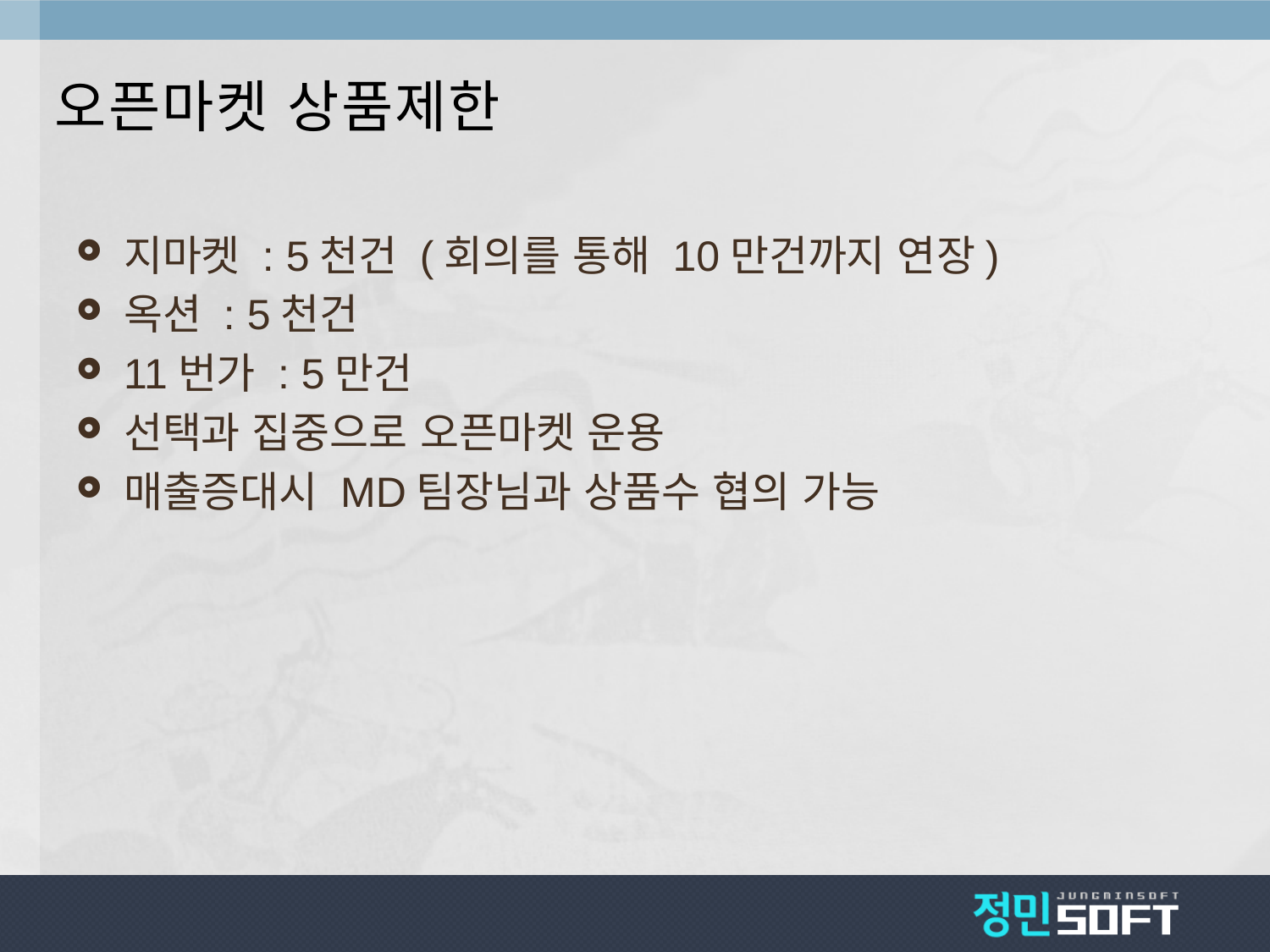

# 오픈마켓 상품제한
지마켓 : 5천건 (회의를 통해 10만건까지 연장)
옥션 : 5천건
11번가 : 5만건
선택과 집중으로 오픈마켓 운용
매출증대시 MD팀장님과 상품수 협의 가능